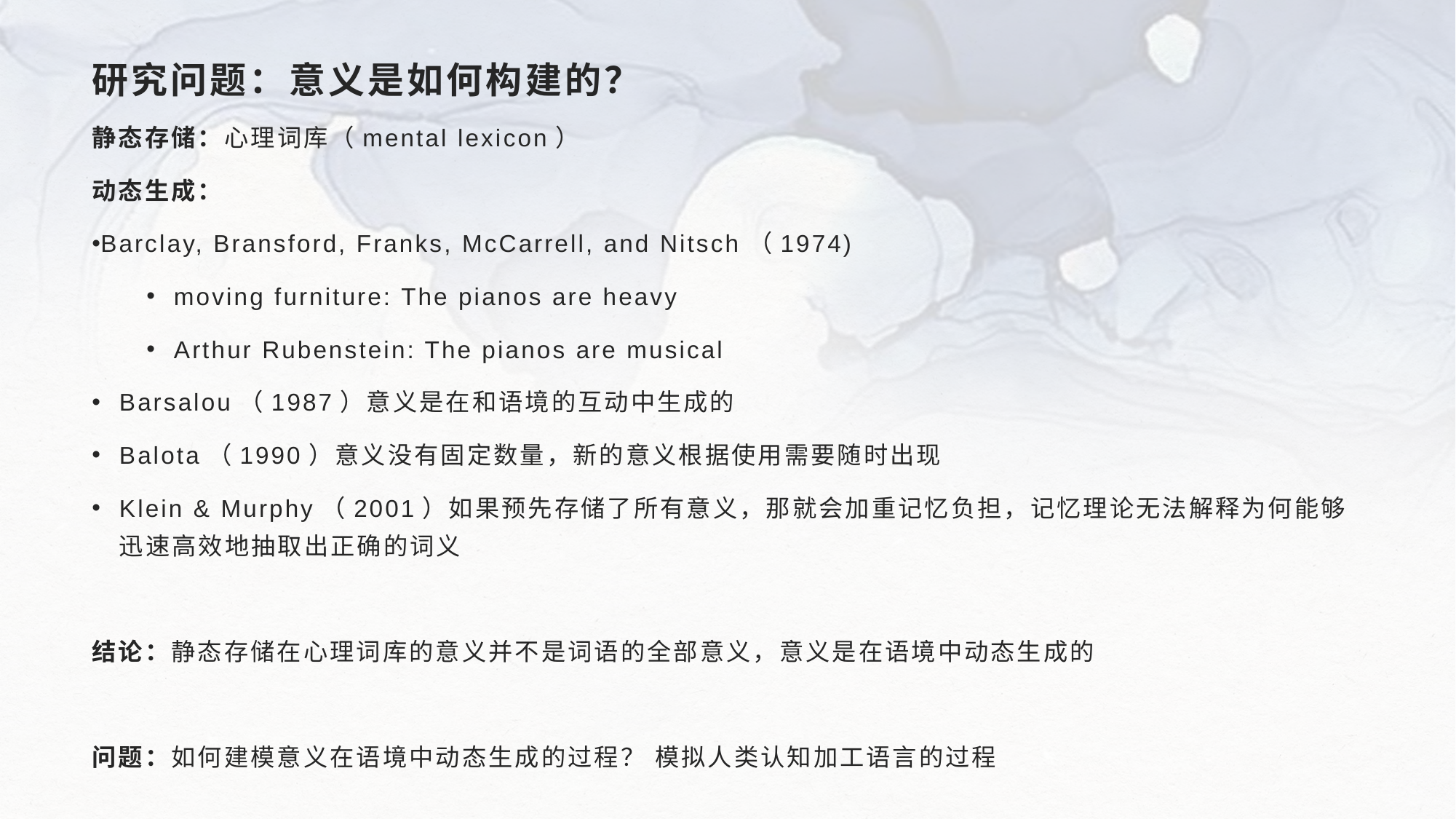

# 研究问题：意义是如何构建的？
静态存储：心理词库（mental lexicon）
动态生成：
Barclay, Bransford, Franks, McCarrell, and Nitsch（1974)
moving furniture: The pianos are heavy
Arthur Rubenstein: The pianos are musical
Barsalou（1987）意义是在和语境的互动中生成的
Balota（1990）意义没有固定数量，新的意义根据使用需要随时出现
Klein & Murphy（2001）如果预先存储了所有意义，那就会加重记忆负担，记忆理论无法解释为何能够迅速高效地抽取出正确的词义

结论：静态存储在心理词库的意义并不是词语的全部意义，意义是在语境中动态生成的

问题：如何建模意义在语境中动态生成的过程？ 模拟人类认知加工语言的过程